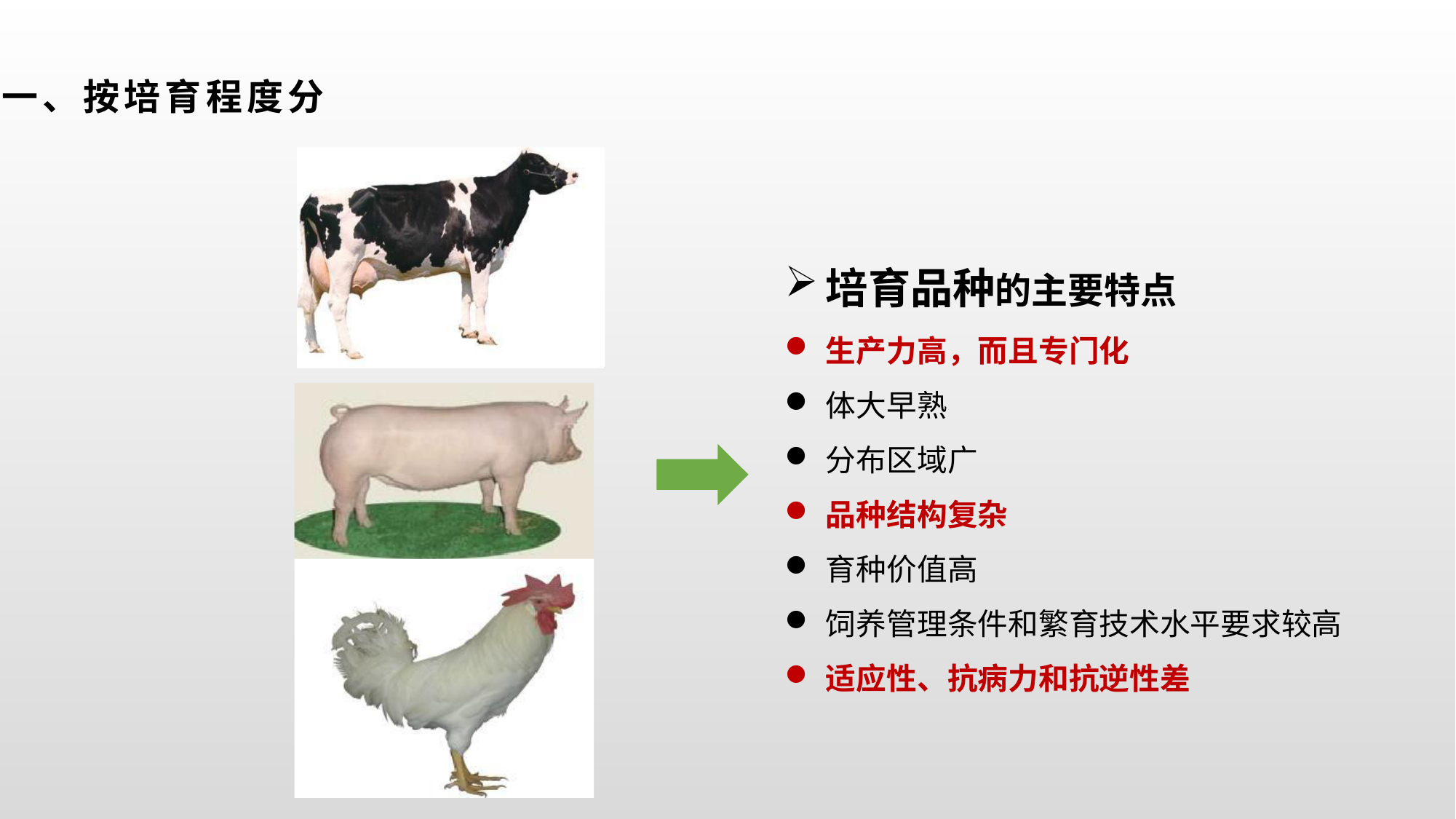

一、按培育程度分

培育品种的主要特点
生产力高，而且专门化
体大早熟
分布区域广
品种结构复杂
育种价值高
饲养管理条件和繁育技术水平要求较高
适应性、抗病力和抗逆性差